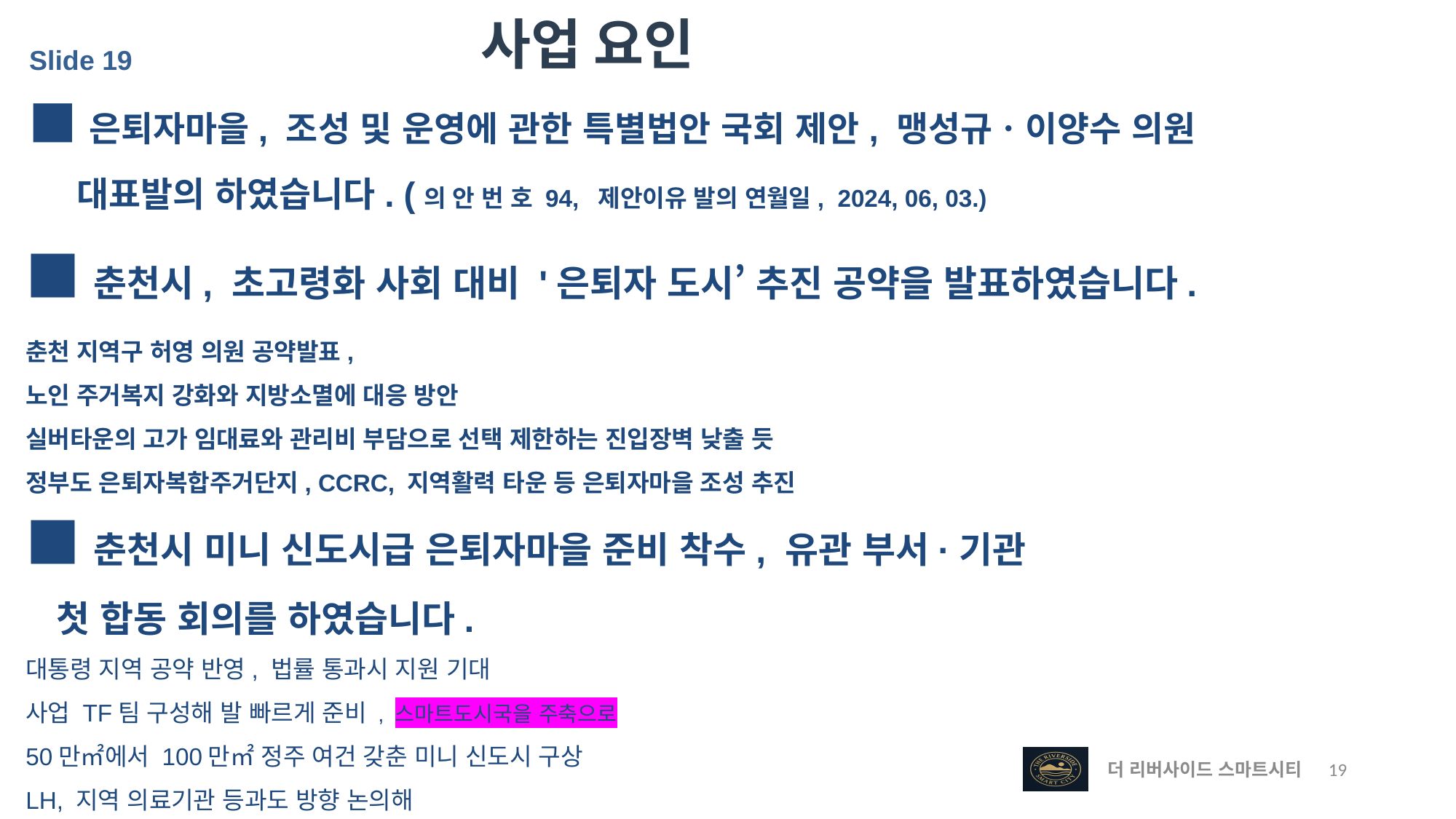

사업 요인
Slide 19
■은퇴자마을, 조성 및 운영에 관한 특별법안 국회 제안, 맹성규ㆍ이양수 의원
    대표발의 하였습니다. (의 안 번 호 94,  제안이유 발의 연월일,  2024, 06, 03.)
■춘천시, 초고령화 사회 대비 '은퇴자 도시’ 추진 공약을 발표하였습니다.
춘천 지역구 허영 의원 공약발표,
노인 주거복지 강화와 지방소멸에 대응 방안
실버타운의 고가 임대료와 관리비 부담으로 선택 제한하는 진입장벽 낮출 듯
정부도 은퇴자복합주거단지, CCRC, 지역활력 타운 등 은퇴자마을 조성 추진

■춘천시 미니 신도시급 은퇴자마을 준비 착수, 유관 부서·기관                                             첫 합동 회의를 하였습니다.
대통령 지역 공약 반영, 법률 통과시 지원 기대
사업 TF팀 구성해 발 빠르게 준비 , 스마트도시국을 주축으로
50만㎡에서 100만㎡ 정주 여건 갖춘 미니 신도시 구상
LH, 지역 의료기관 등과도 방향 논의해

             더 리버사이드 스마트시티
  19